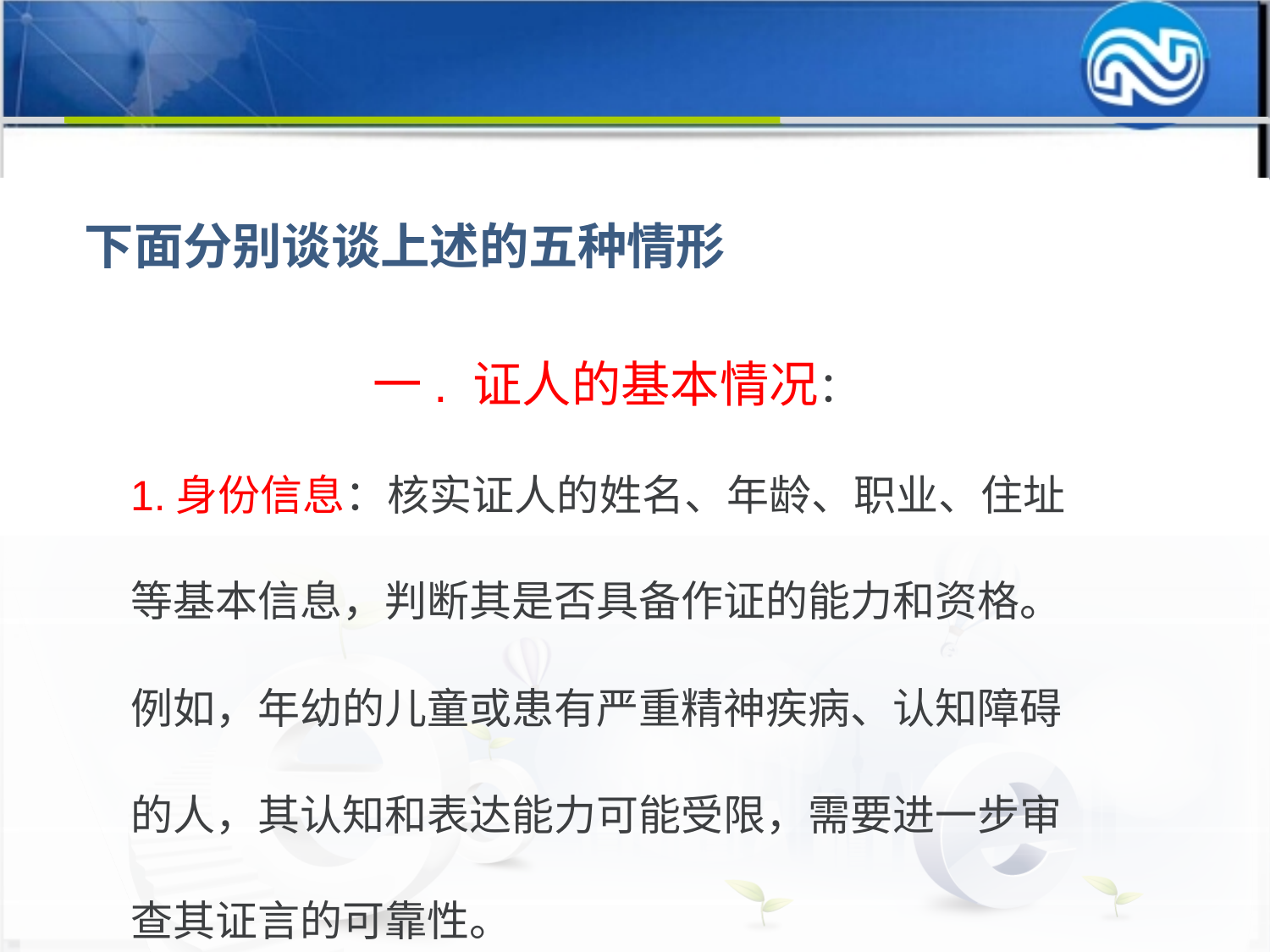

# 下面分别谈谈上述的五种情形
一. 证人的基本情况：
1.身份信息：核实证人的姓名、年龄、职业、住址等基本信息，判断其是否具备作证的能力和资格。例如，年幼的儿童或患有严重精神疾病、认知障碍的人，其认知和表达能力可能受限，需要进一步审查其证言的可靠性。